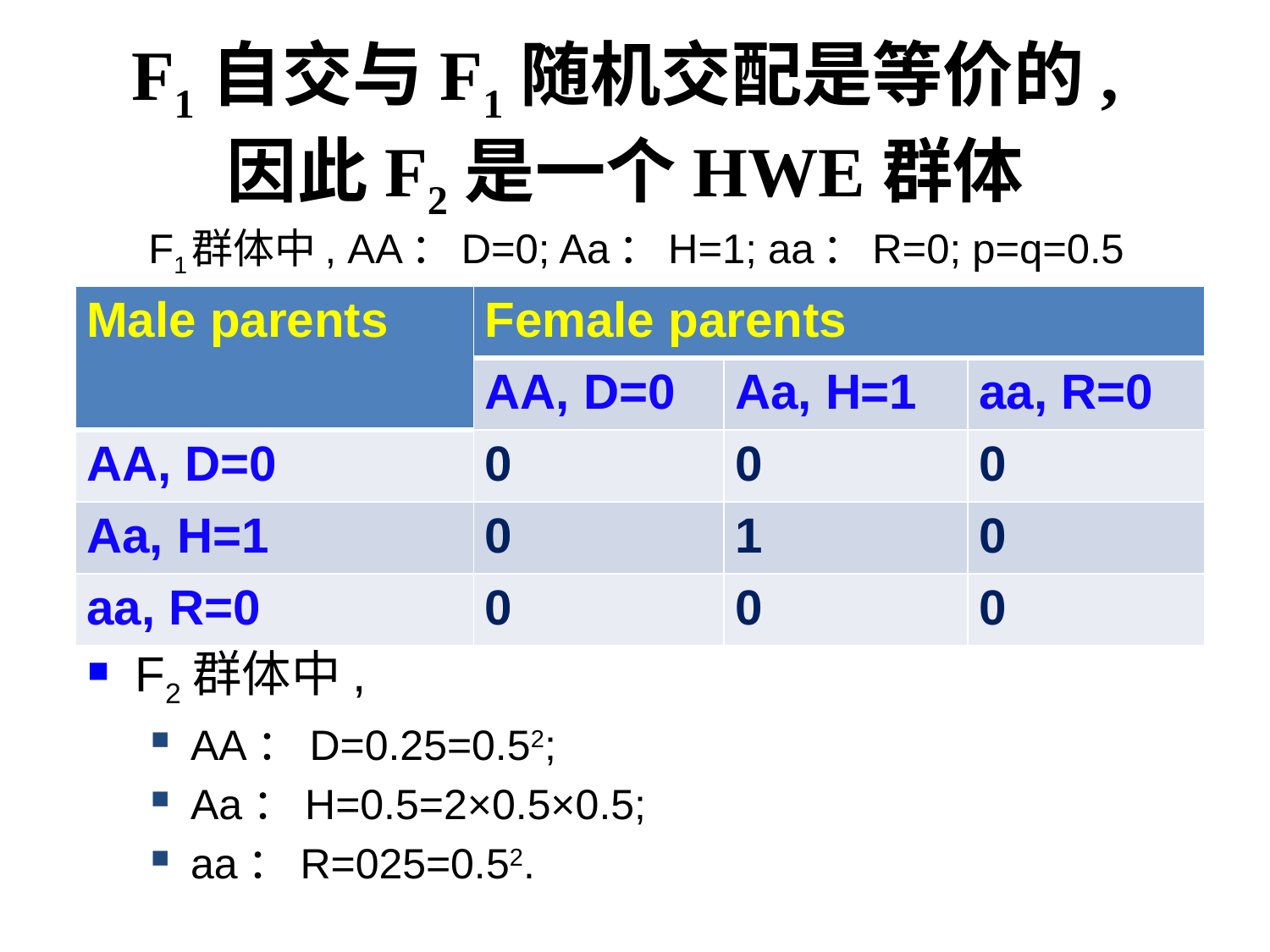

# F1自交与F1随机交配是等价的, 因此F2是一个HWE群体
F1群体中, AA：D=0; Aa：H=1; aa：R=0; p=q=0.5
| Male parents | Female parents |  |  |
| --- | --- | --- | --- |
|  | AA, D=0 | Aa, H=1 | aa, R=0 |
| AA, D=0 | 0 | 0 | 0 |
| Aa, H=1 | 0 | 1 | 0 |
| aa, R=0 | 0 | 0 | 0 |

F2群体中,
AA：D=0.25=0.52;
Aa：H=0.5=2×0.5×0.5;
aa：R=025=0.52.